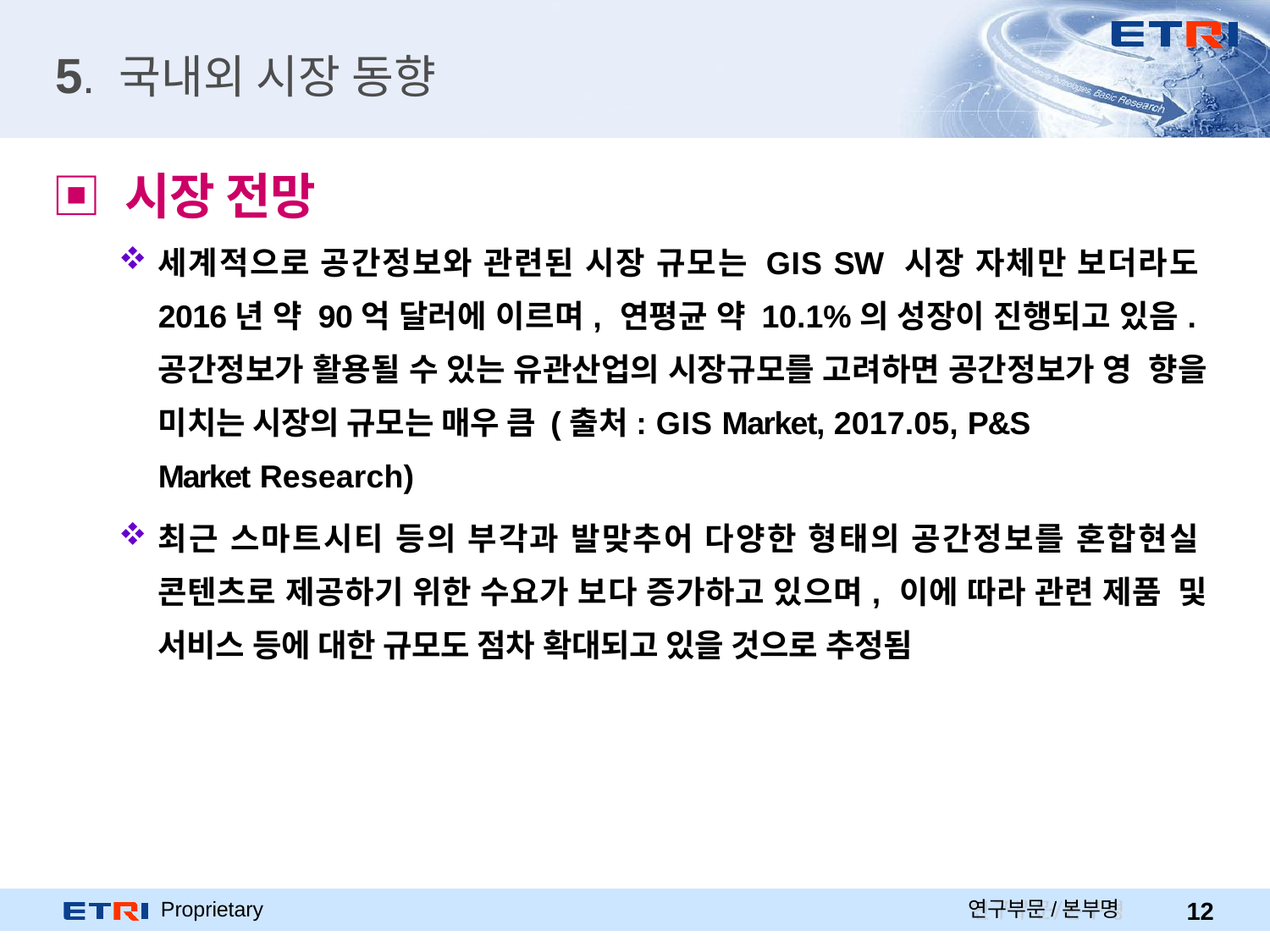

# 5. 국내외 시장 동향
▣ 시장 전망
세계적으로 공간정보와 관련된 시장 규모는 GIS SW 시장 자체만 보더라도  2016년 약 90억 달러에 이르며, 연평균 약 10.1%의 성장이 진행되고 있음.  공간정보가 활용될 수 있는 유관산업의 시장규모를 고려하면 공간정보가 영  향을 미치는 시장의 규모는 매우 큼 (출처: GIS Market, 2017.05, P&S
Market Research)
최근 스마트시티 등의 부각과 발맞추어 다양한 형태의 공간정보를 혼합현실  콘텐츠로 제공하기 위한 수요가 보다 증가하고 있으며, 이에 따라 관련 제품  및 서비스 등에 대한 규모도 점차 확대되고 있을 것으로 추정됨

Proprietary
연구부문/본부명
12